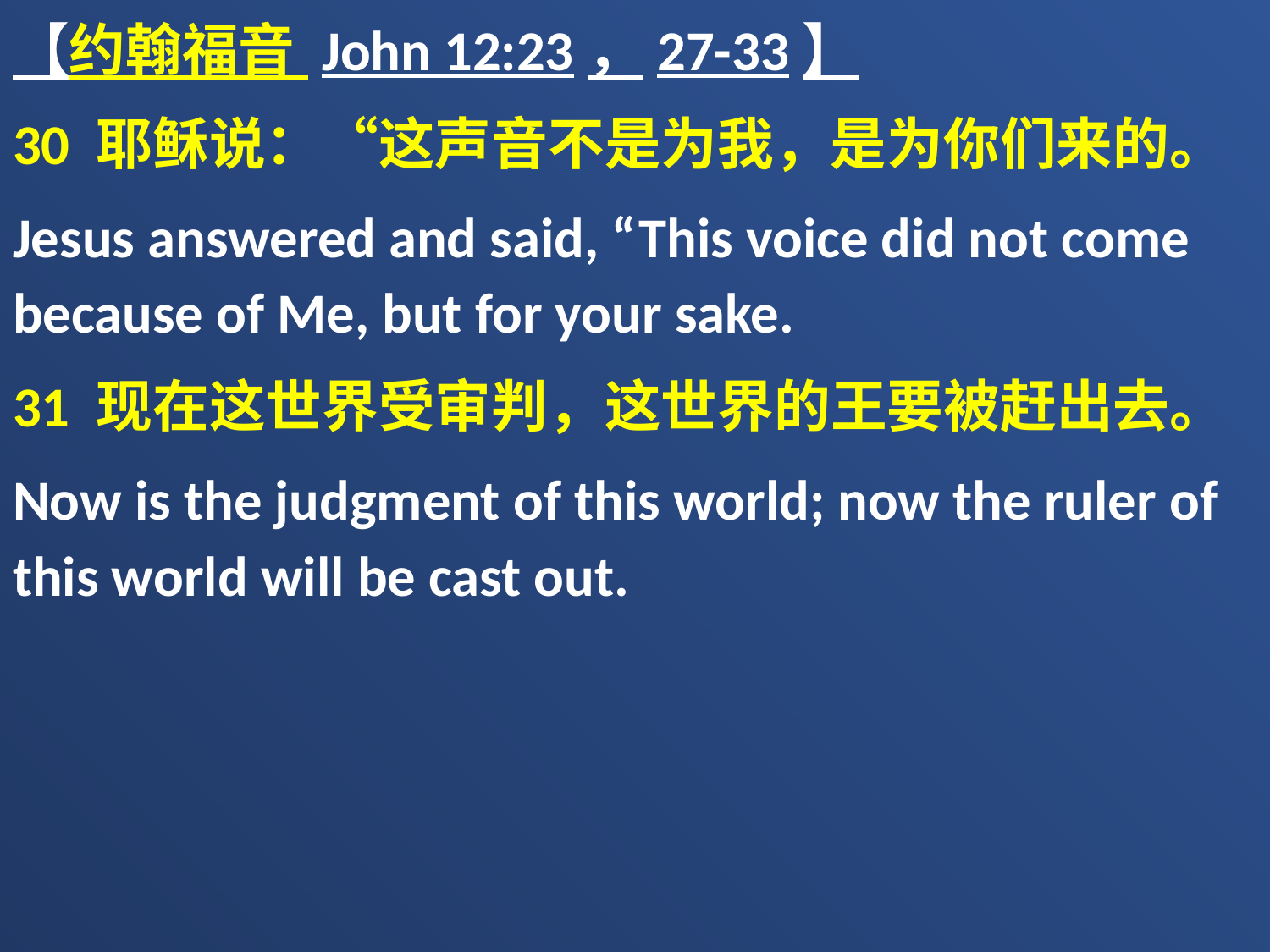

【约翰福音 John 12:23，27-33】
30 耶稣说：“这声音不是为我，是为你们来的。
Jesus answered and said, “This voice did not come because of Me, but for your sake.
31 现在这世界受审判，这世界的王要被赶出去。
Now is the judgment of this world; now the ruler of this world will be cast out.